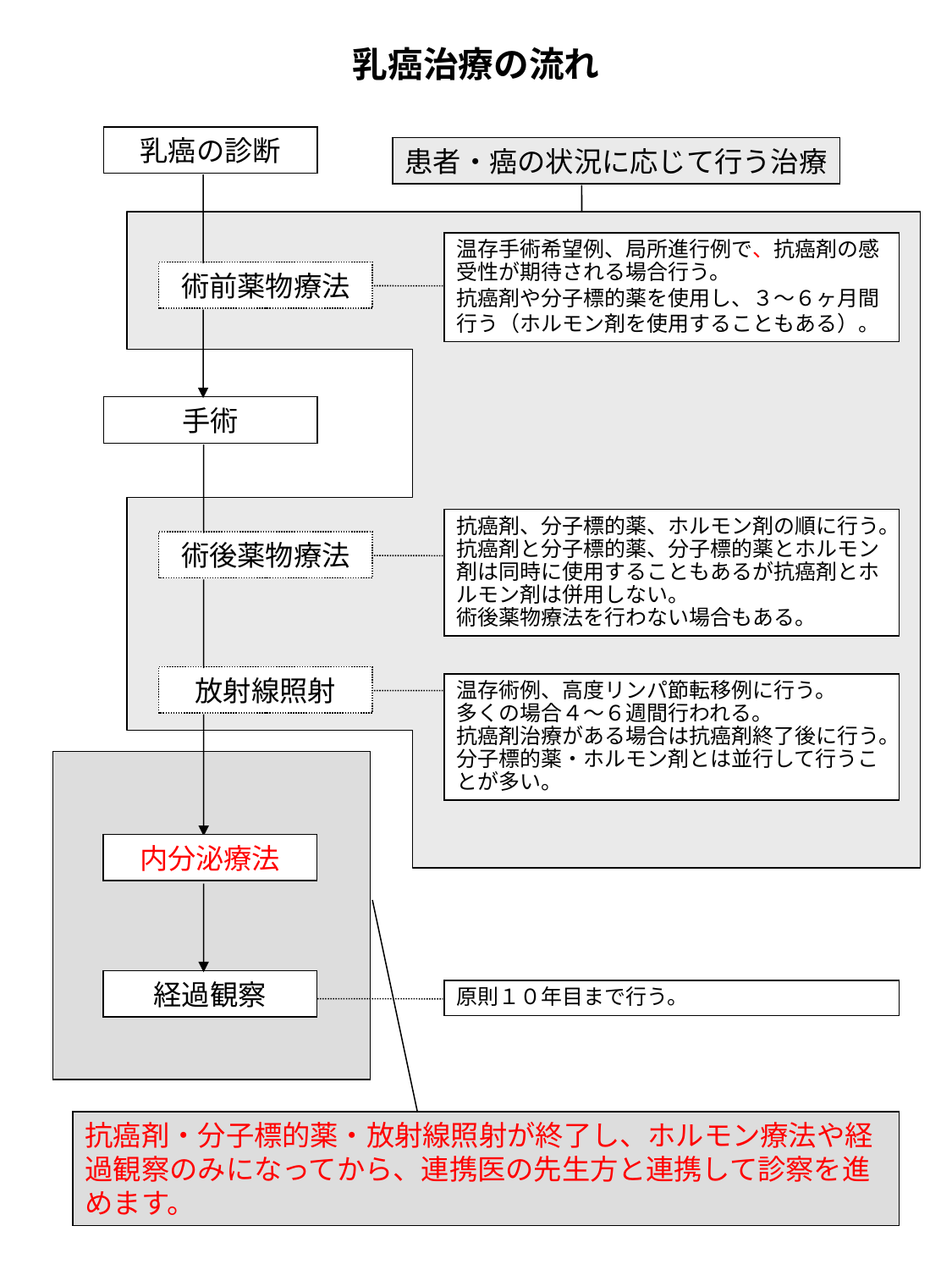

# 乳癌治療の流れ
乳癌の診断
患者・癌の状況に応じて行う治療

温存手術希望例、局所進行例で、抗癌剤の感受性が期待される場合行う。
抗癌剤や分子標的薬を使用し、３～６ヶ月間行う（ホルモン剤を使用することもある）。
術前薬物療法

手術

抗癌剤、分子標的薬、ホルモン剤の順に行う。抗癌剤と分子標的薬、分子標的薬とホルモン剤は同時に使用することもあるが抗癌剤とホルモン剤は併用しない。
術後薬物療法を行わない場合もある。
術後薬物療法

放射線照射
温存術例、高度リンパ節転移例に行う。
多くの場合４～６週間行われる。
抗癌剤治療がある場合は抗癌剤終了後に行う。
分子標的薬・ホルモン剤とは並行して行うことが多い。

内分泌療法

経過観察
原則１０年目まで行う。

抗癌剤・分子標的薬・放射線照射が終了し、ホルモン療法や経過観察のみになってから、連携医の先生方と連携して診察を進めます。